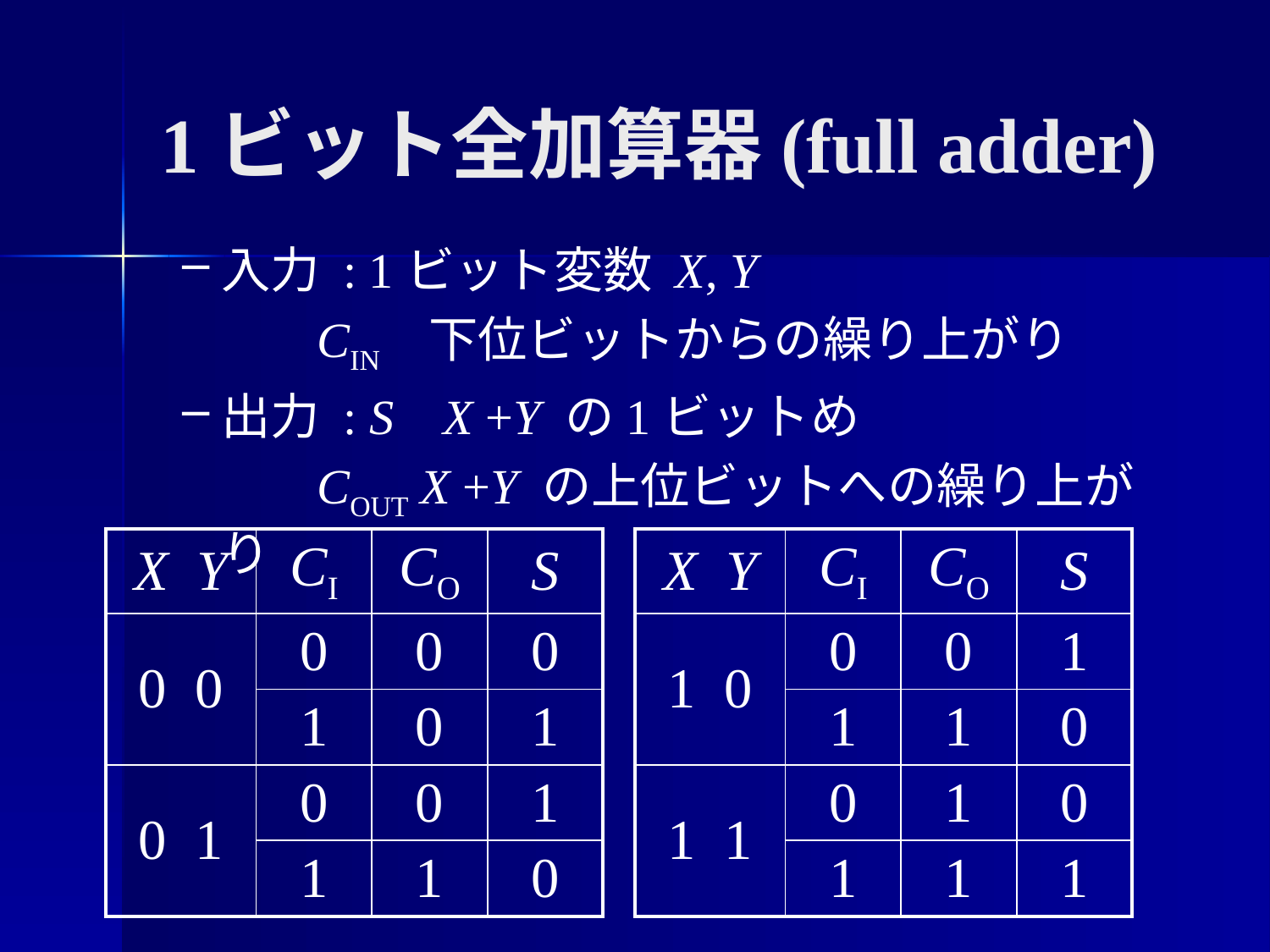

# 1ビット全加算器(full adder)
入力 : 1ビット変数 X, Y
           CIN   下位ビットからの繰り上がり
出力 : S    X +Y の1ビットめ
           COUT X +Y の上位ビットへの繰り上がり
| X Y | CI | CO | S |
| --- | --- | --- | --- |
| 0 0 | 0 | 0 | 0 |
|  | 1 | 0 | 1 |
| 0 1 | 0 | 0 | 1 |
|  | 1 | 1 | 0 |
| X Y | CI | CO | S |
| --- | --- | --- | --- |
| 1 0 | 0 | 0 | 1 |
|  | 1 | 1 | 0 |
| 1 1 | 0 | 1 | 0 |
|  | 1 | 1 | 1 |